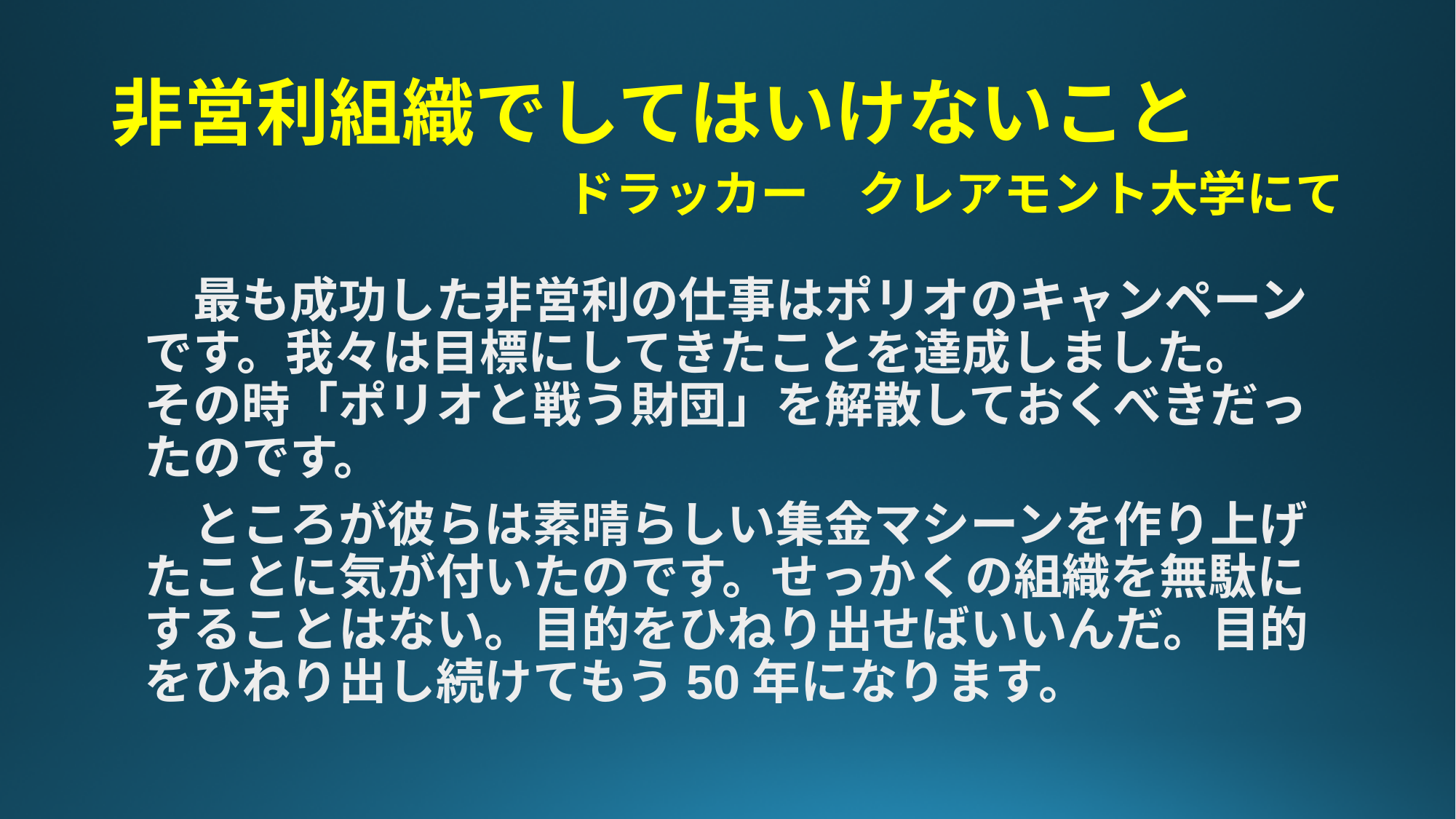

# 非営利組織でしてはいけないこと 　　　　　　　ドラッカー　クレアモント大学にて
　最も成功した非営利の仕事はポリオのキャンペーンです。我々は目標にしてきたことを達成しました。　その時「ポリオと戦う財団」を解散しておくべきだったのです。
　ところが彼らは素晴らしい集金マシーンを作り上げたことに気が付いたのです。せっかくの組織を無駄にすることはない。目的をひねり出せばいいんだ。目的をひねり出し続けてもう50年になります。